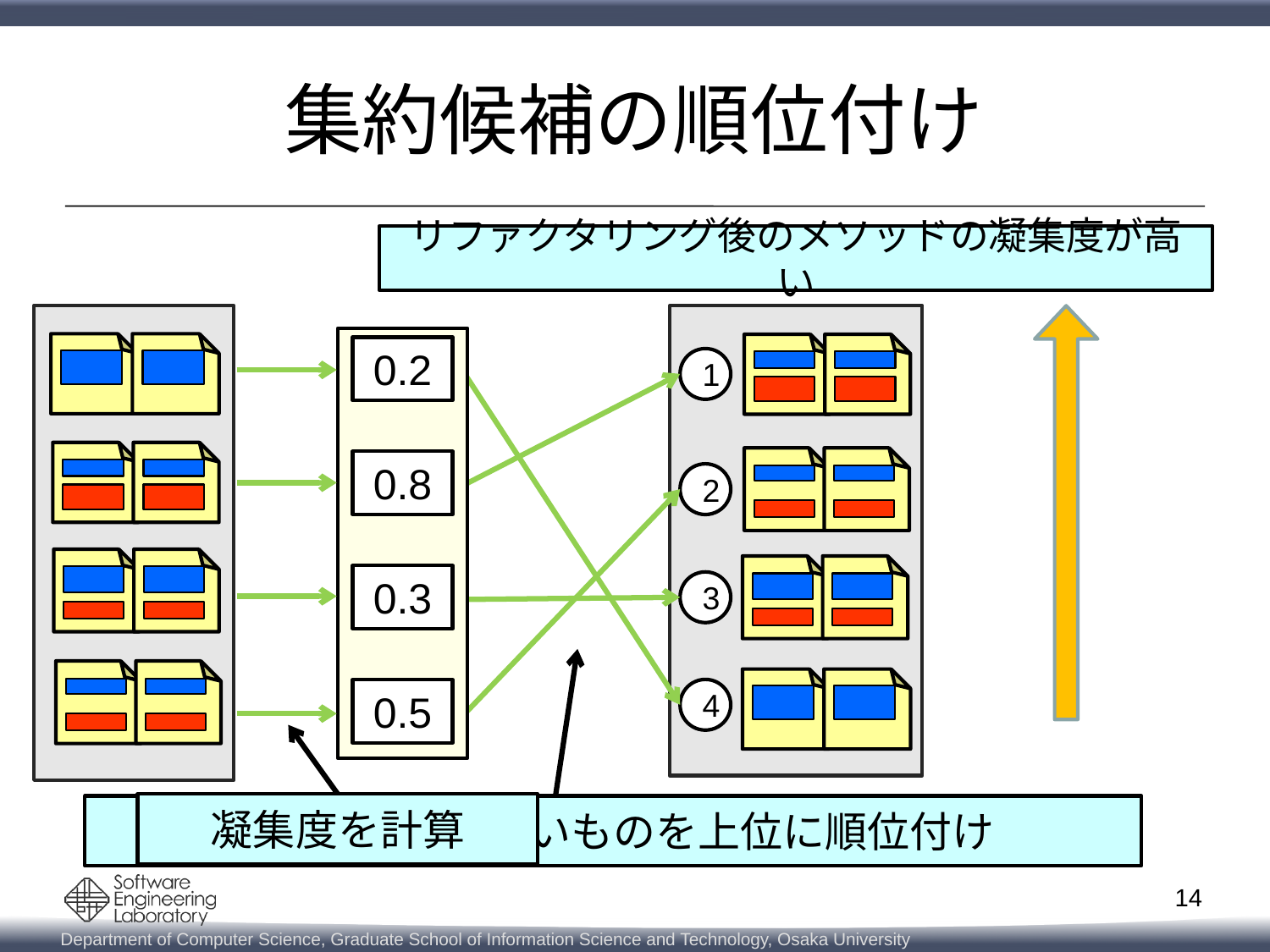

# 集約候補の順位付け
リファクタリング後のメソッドの凝集度が高い

1

2

3

4

0.2
0.8
0.3
0.5
凝集度の値が高いものを上位に順位付け
凝集度を計算
14